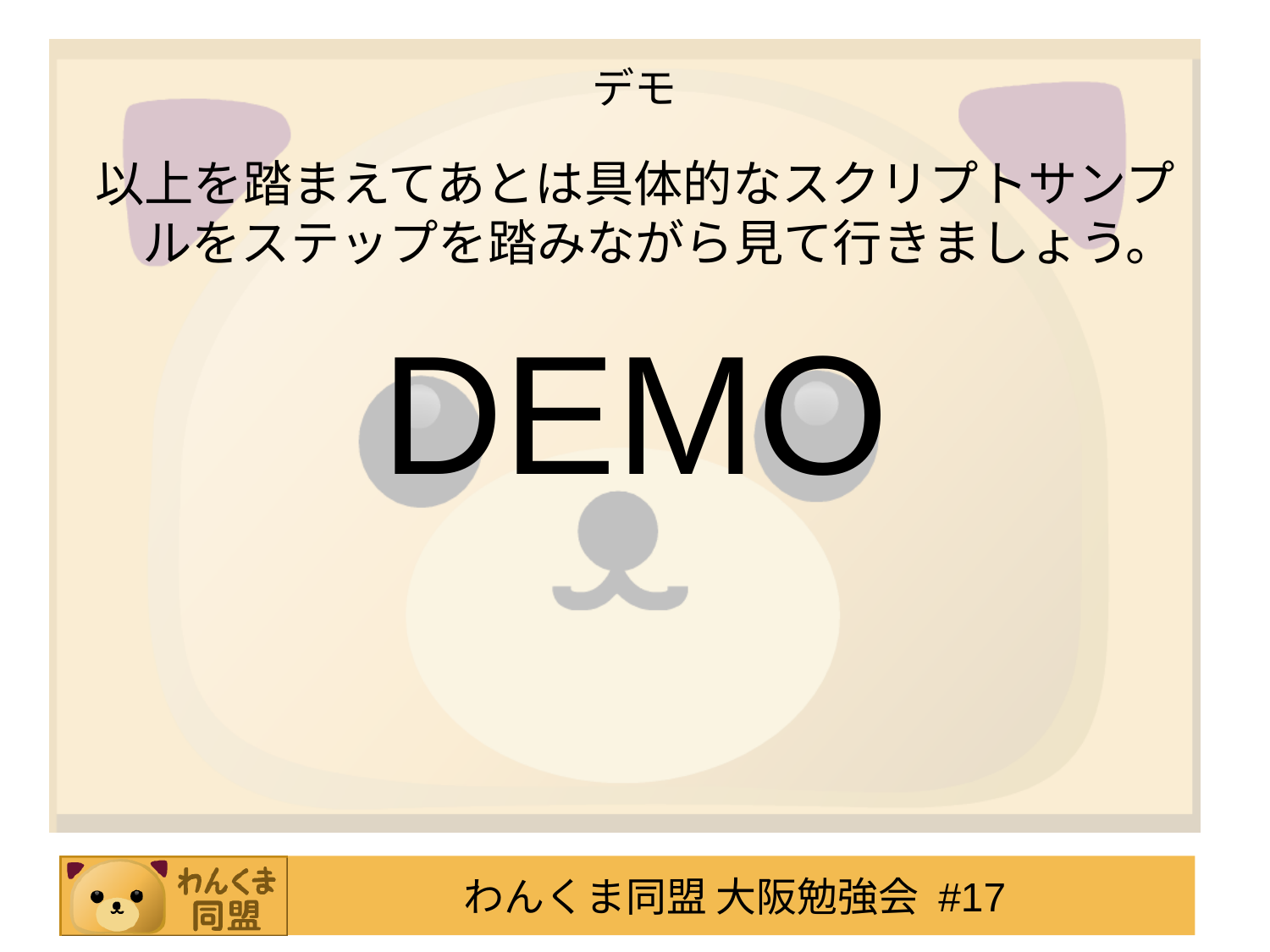

# デモ
以上を踏まえてあとは具体的なスクリプトサンプルをステップを踏みながら見て行きましょう。
DEMO